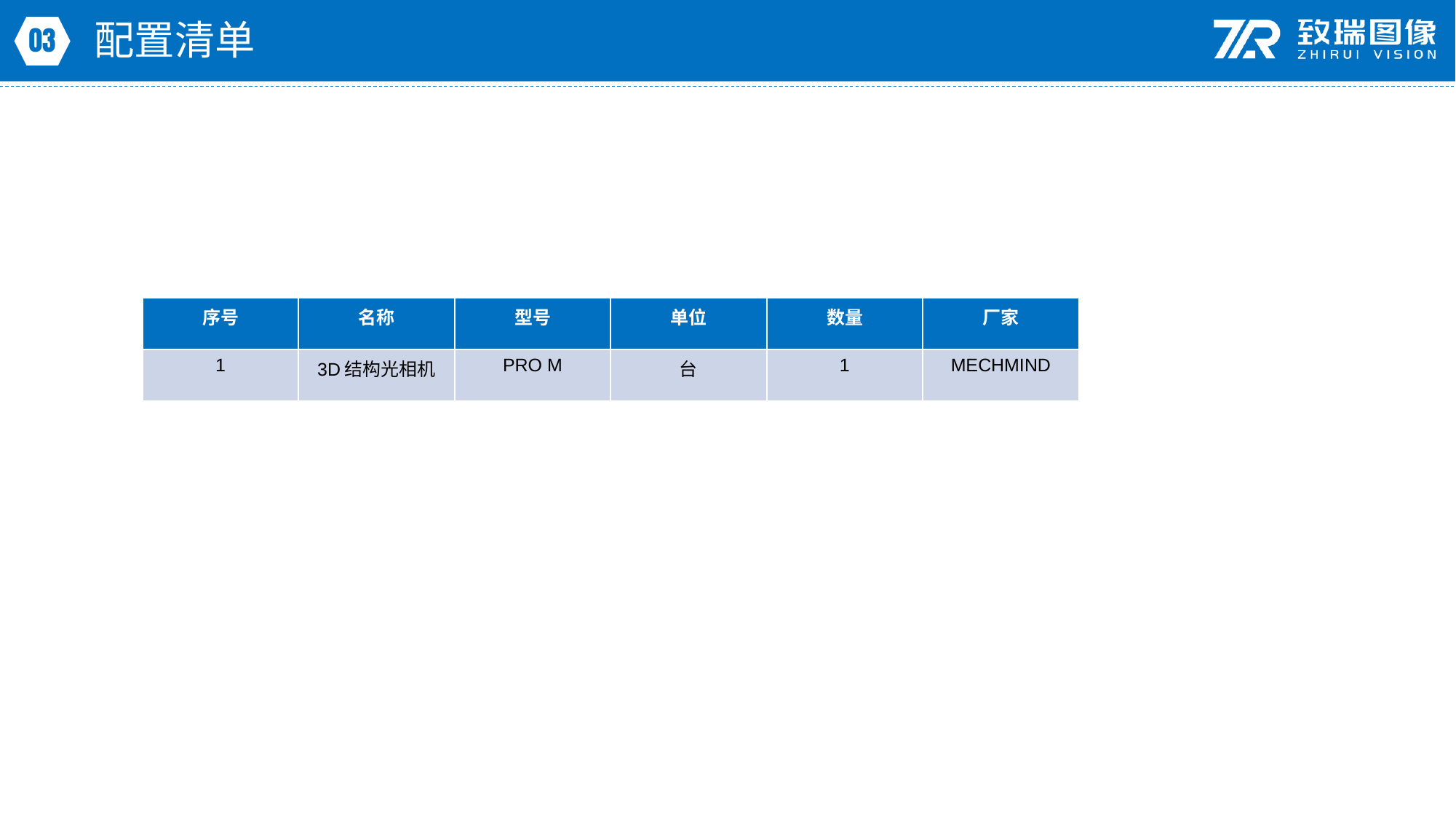

配置清单
03
| 序号 | 名称 | 型号 | 单位 | 数量 | 厂家 |
| --- | --- | --- | --- | --- | --- |
| 1 | 3D结构光相机 | PRO M | 台 | 1 | MECHMIND |